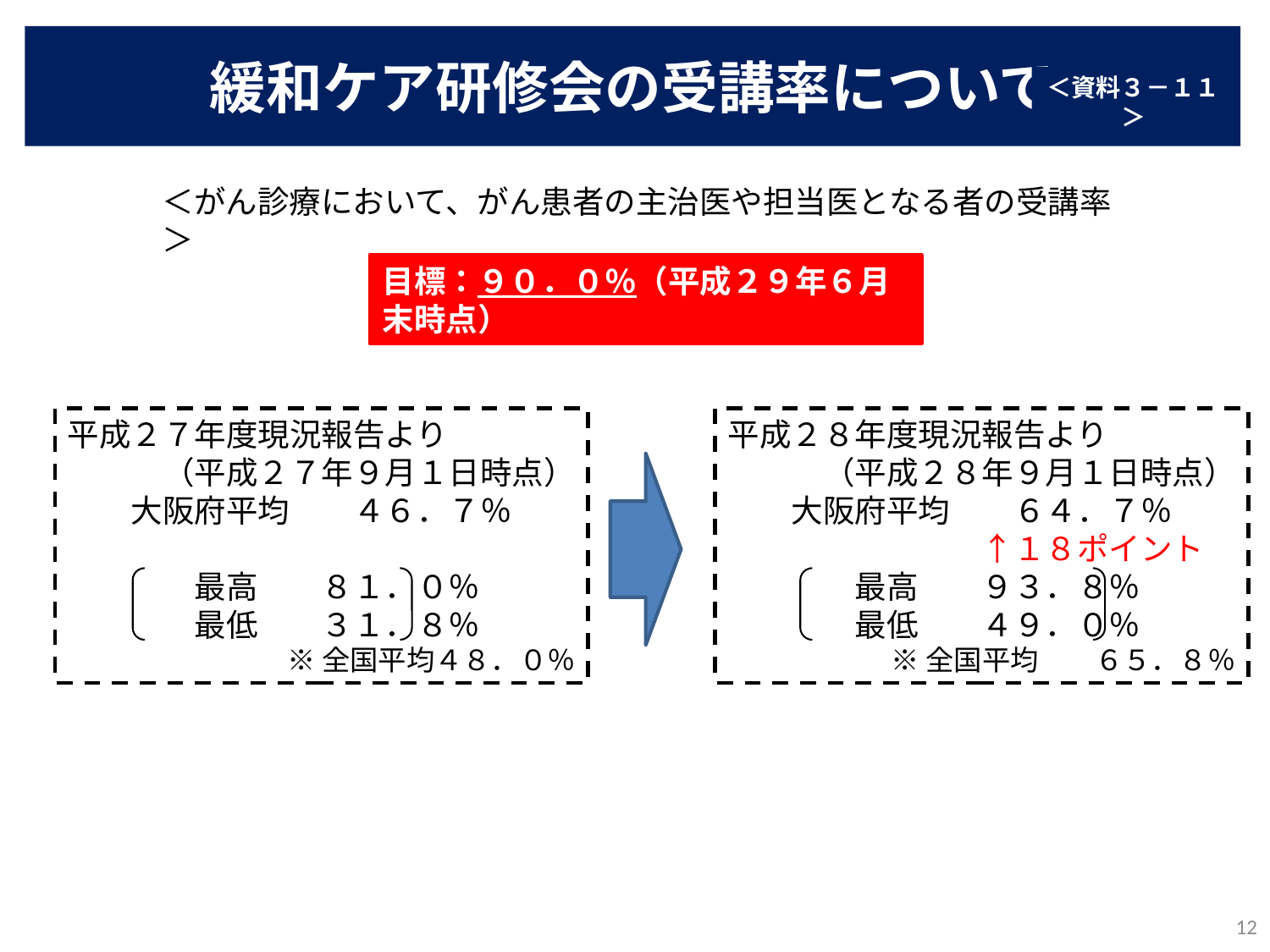

# 緩和ケア研修会の受講率について
＜資料３－１１＞
＜がん診療において、がん患者の主治医や担当医となる者の受講率＞
目標：９０．０％（平成２９年６月末時点）
平成２７年度現況報告より
　　　（平成２７年９月１日時点）
　　大阪府平均　　４６．７％

　　　　最高　　８１．０％
　　　　最低　　３１．８％
※全国平均４８．０％
平成２８年度現況報告より
　　　（平成２８年９月１日時点）
　　大阪府平均　　６４．７％
　　　　　↑１８ポイント
　　　　最高　　９３．８％
　　　　最低　　４９．０％
※全国平均　　６５．８％

12